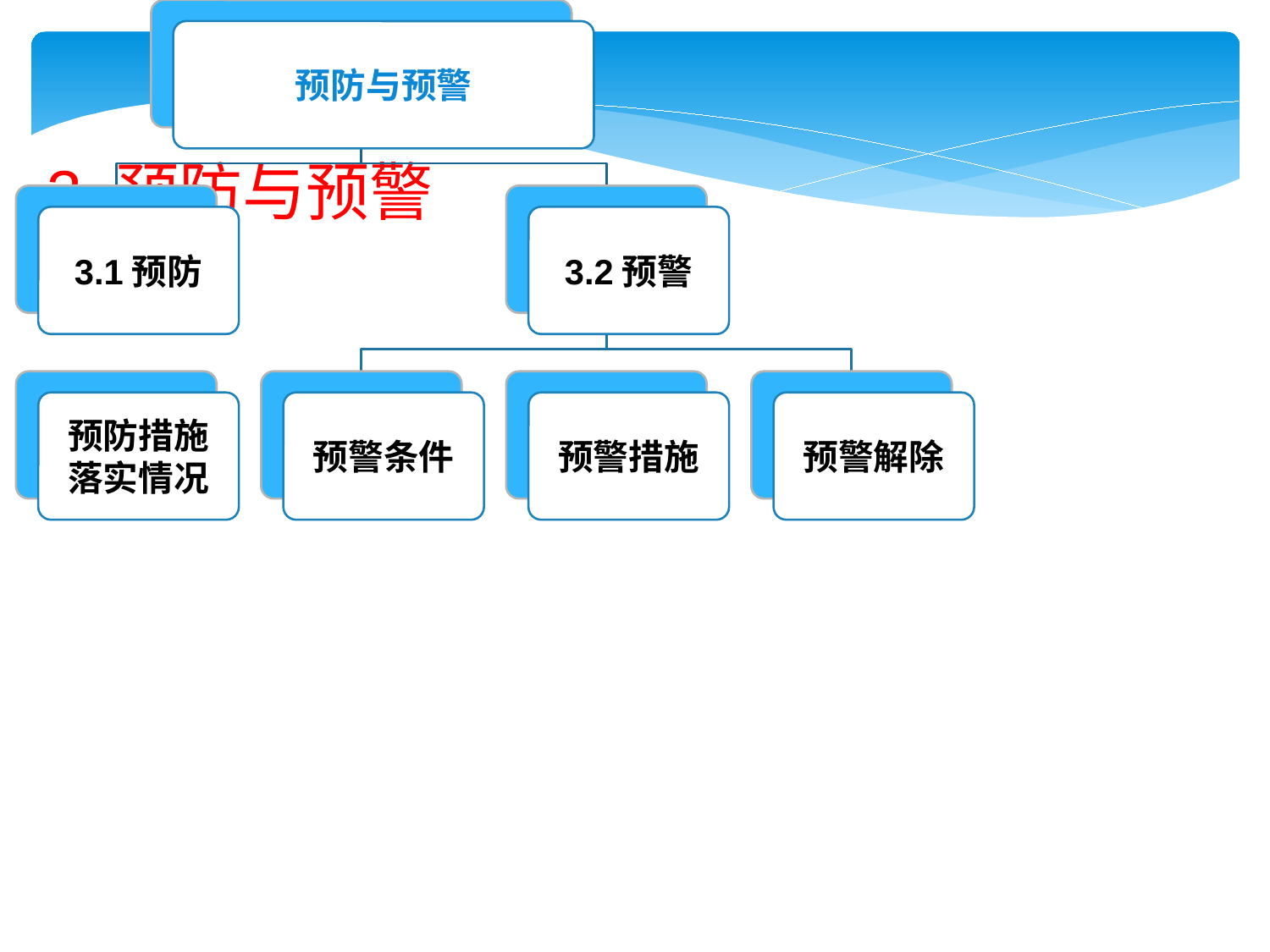

3 预防与预警
预防与预警
3.1预防
预防措施落实情况
3.2预警
预警条件
预警措施
预警解除

41